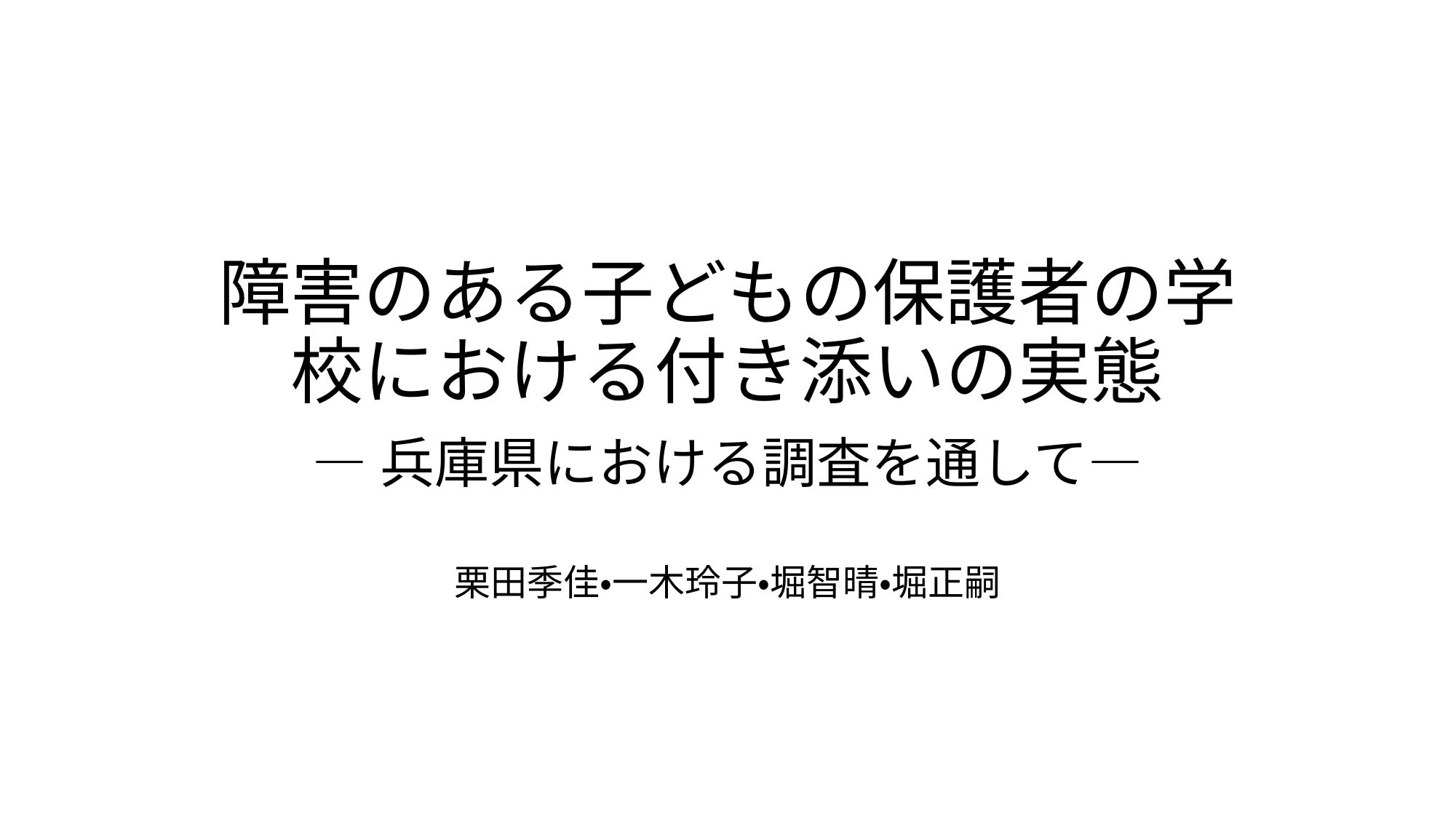

# 障害のある子どもの保護者の学校における付き添いの実態
―兵庫県における調査を通して―

栗田季佳・一木玲子・堀智晴・堀正嗣